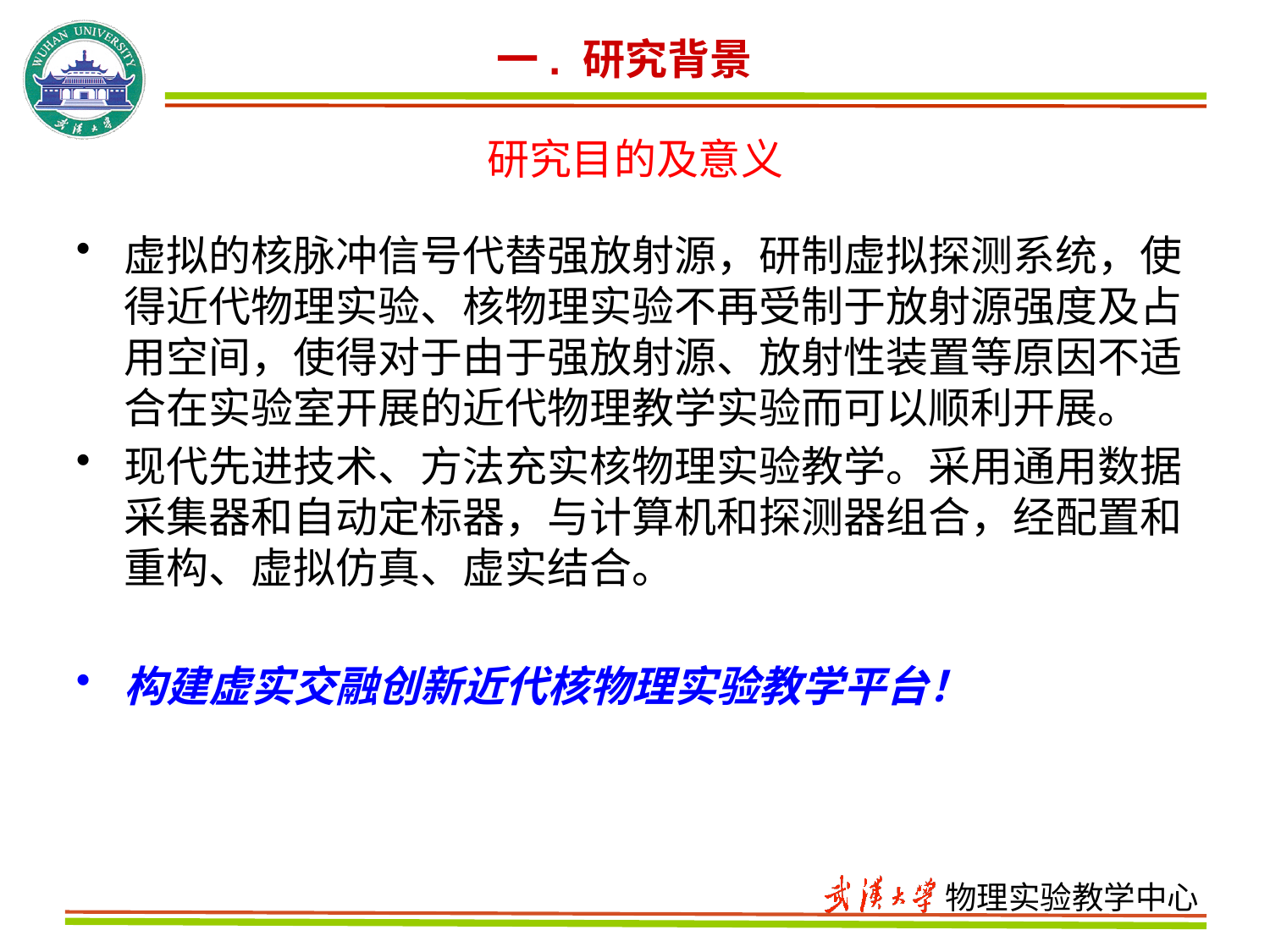

一. 研究背景
# 研究目的及意义
虚拟的核脉冲信号代替强放射源，研制虚拟探测系统，使得近代物理实验、核物理实验不再受制于放射源强度及占用空间，使得对于由于强放射源、放射性装置等原因不适合在实验室开展的近代物理教学实验而可以顺利开展。
现代先进技术、方法充实核物理实验教学。采用通用数据采集器和自动定标器，与计算机和探测器组合，经配置和重构、虚拟仿真、虚实结合。

构建虚实交融创新近代核物理实验教学平台！